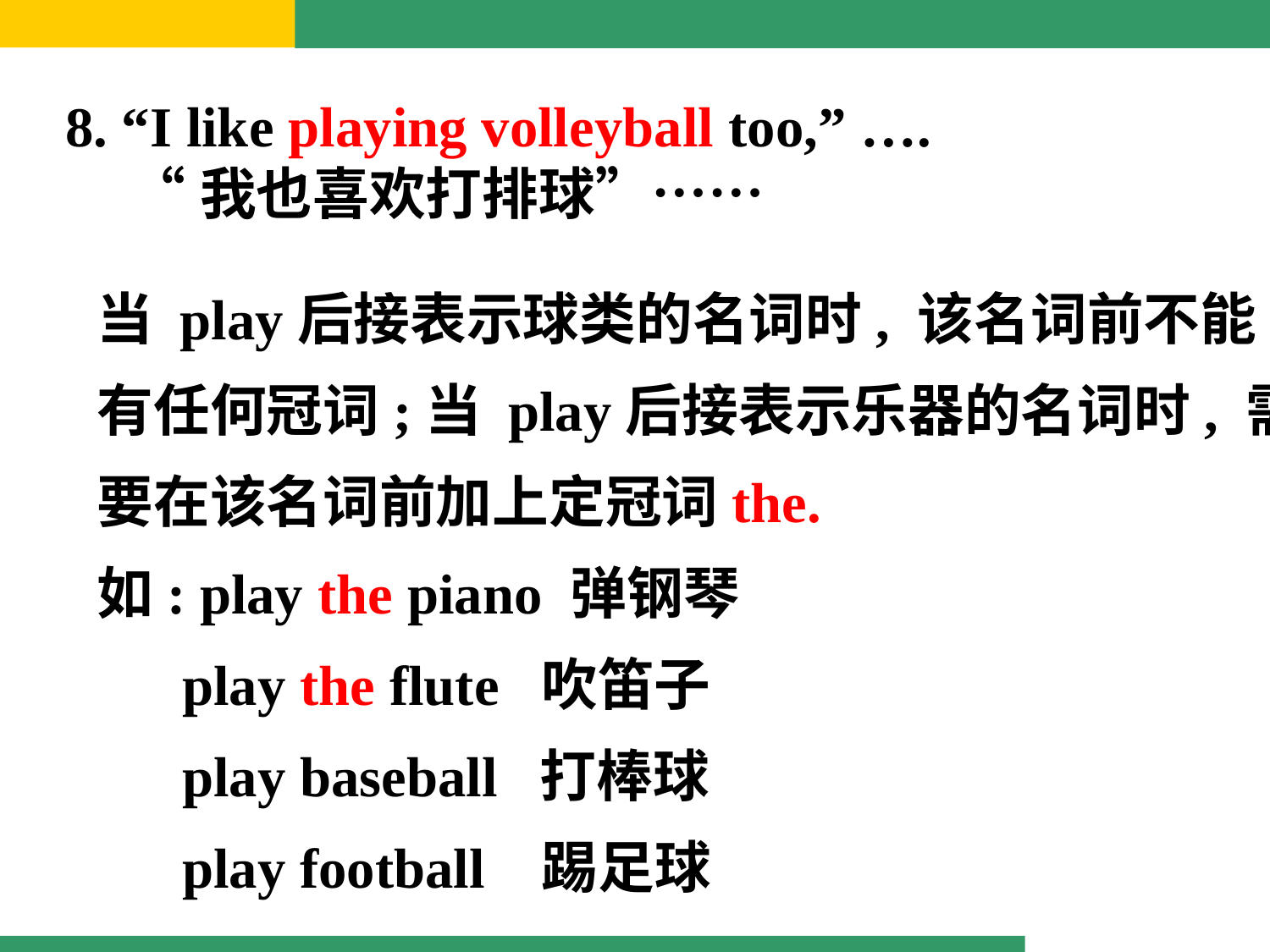

8. “I like playing volleyball too,” ….
     “我也喜欢打排球”……
当 play后接表示球类的名词时, 该名词前不能
有任何冠词;当 play后接表示乐器的名词时, 需
要在该名词前加上定冠词the.
如: play the piano 弹钢琴
      play the flute  吹笛子
      play baseball  打棒球
      play football   踢足球